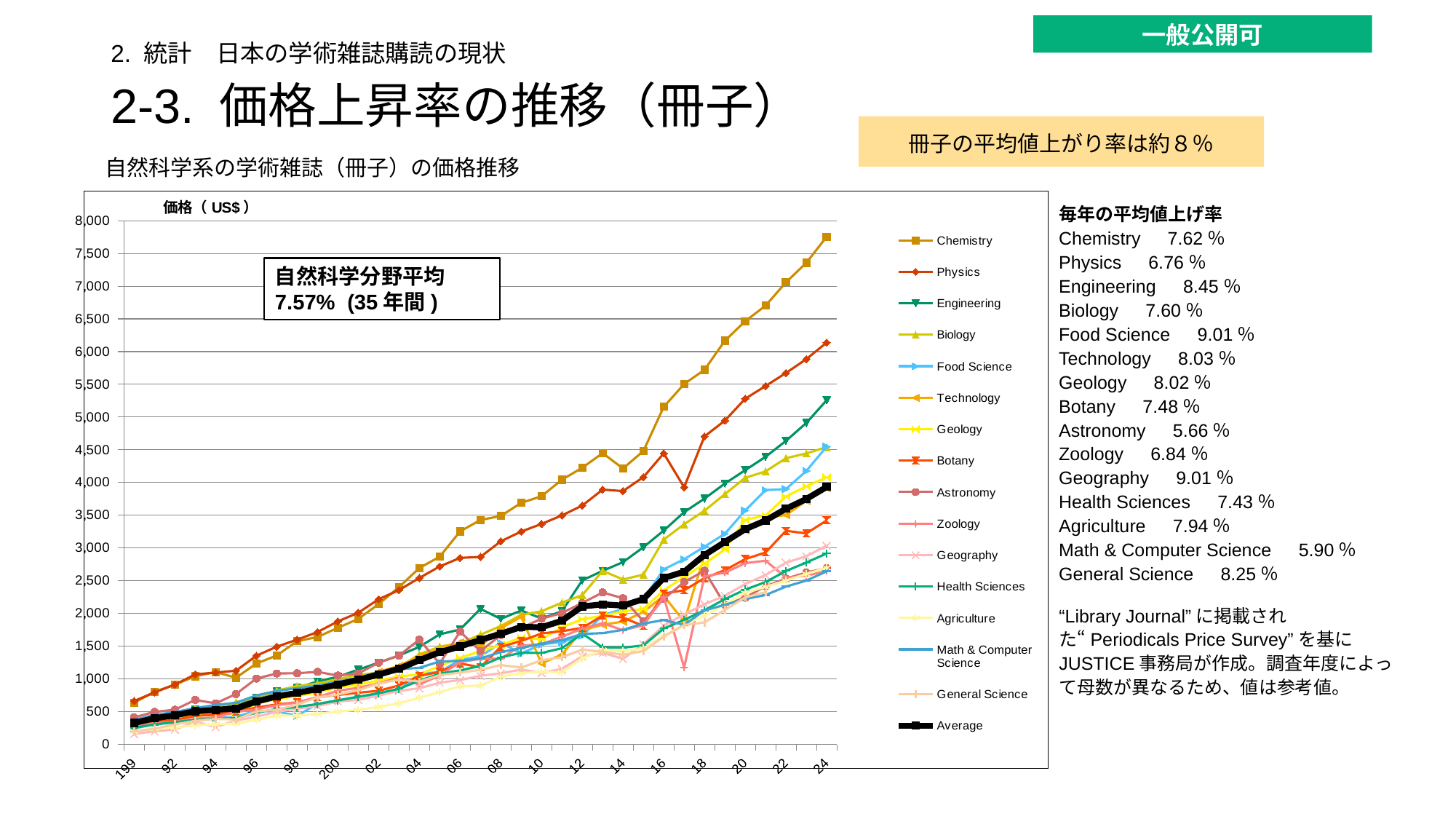

一般公開可
2. 統計　日本の学術雑誌購読の現状
# 2-3. 価格上昇率の推移（冊子）
冊子の平均値上がり率は約８％
自然科学系の学術雑誌（冊子）の価格推移

[unsupported chart]

毎年の平均値上げ率
Chemistry　7.62％
Physics　6.76％
Engineering　8.45％
Biology　7.60％
Food Science　9.01％
Technology　8.03％
Geology　8.02％
Botany　7.48％
Astronomy　5.66％
Zoology　6.84％
Geography　9.01％
Health Sciences　7.43％
Agriculture　7.94％
Math & Computer Science　5.90％
General Science　8.25％
自然科学分野平均
7.57%  (35年間)
“Library Journal”に掲載された“Periodicals Price Survey”を基にJUSTICE事務局が作成。調査年度によって母数が異なるため、値は参考値。